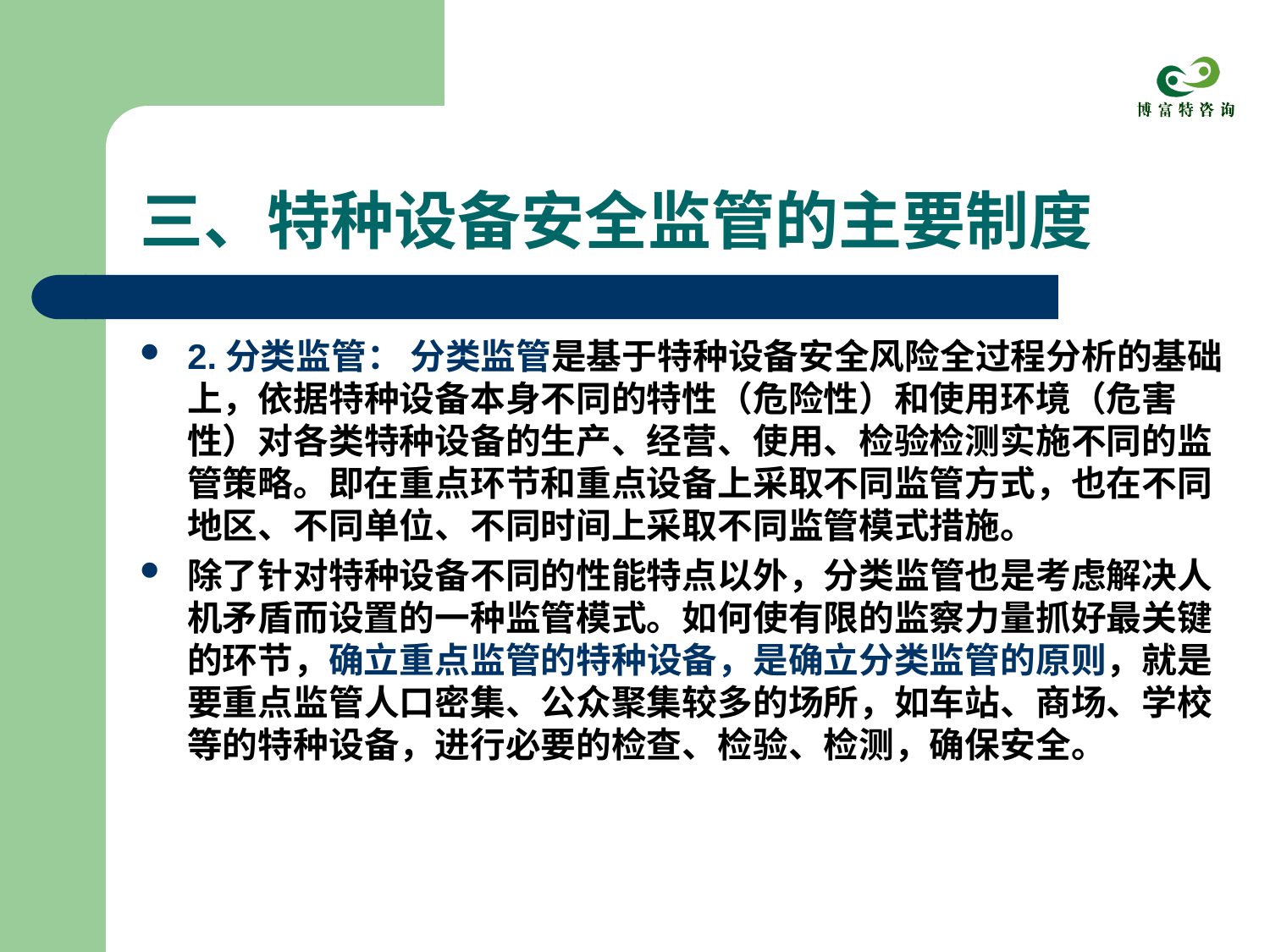

# 三、特种设备安全监管的主要制度
2.分类监管： 分类监管是基于特种设备安全风险全过程分析的基础上，依据特种设备本身不同的特性（危险性）和使用环境（危害性）对各类特种设备的生产、经营、使用、检验检测实施不同的监管策略。即在重点环节和重点设备上采取不同监管方式，也在不同地区、不同单位、不同时间上采取不同监管模式措施。
除了针对特种设备不同的性能特点以外，分类监管也是考虑解决人机矛盾而设置的一种监管模式。如何使有限的监察力量抓好最关键的环节，确立重点监管的特种设备，是确立分类监管的原则，就是要重点监管人口密集、公众聚集较多的场所，如车站、商场、学校等的特种设备，进行必要的检查、检验、检测，确保安全。